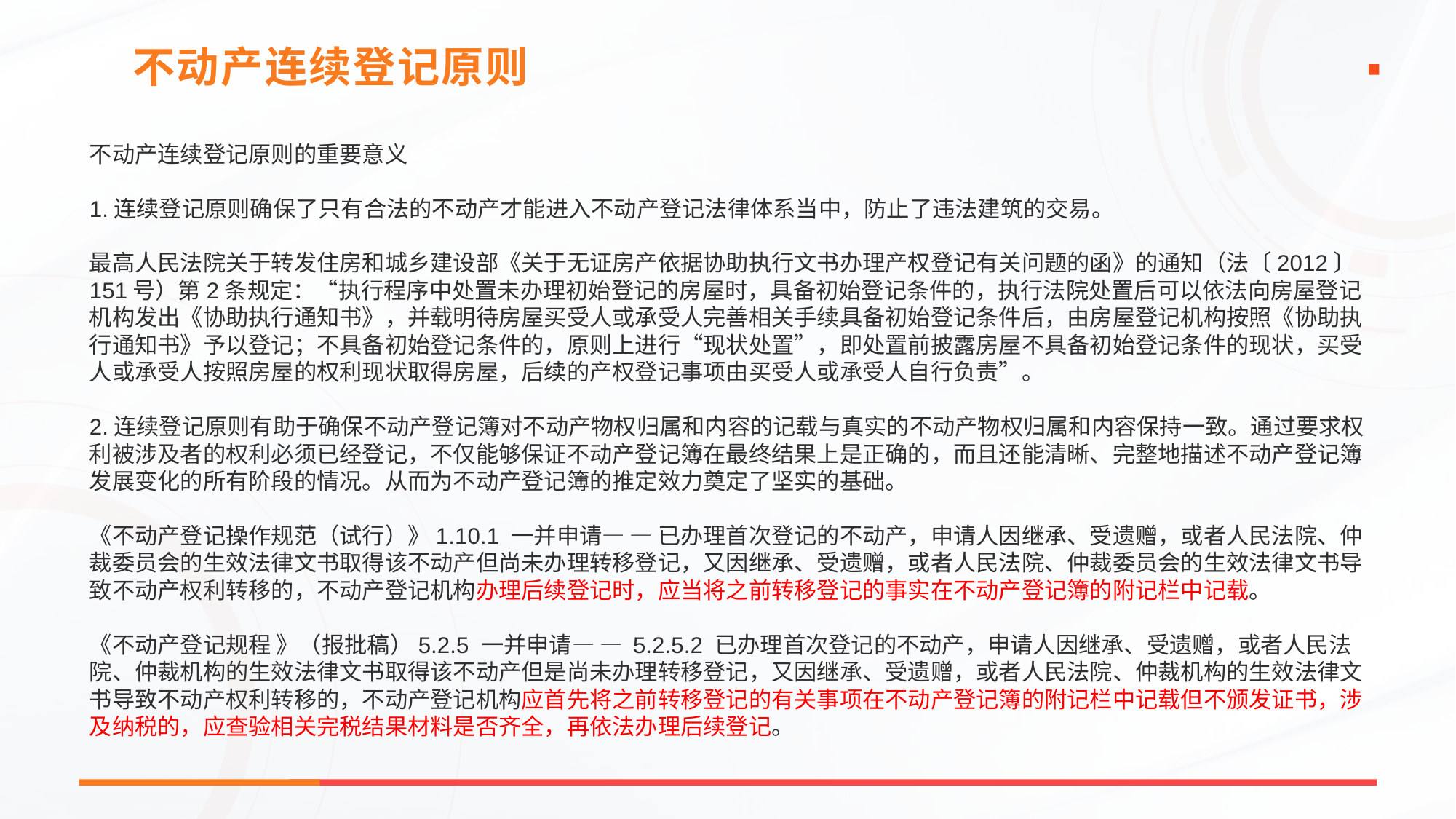

不动产连续登记原则
不动产连续登记原则的重要意义

1.连续登记原则确保了只有合法的不动产才能进入不动产登记法律体系当中，防止了违法建筑的交易。

最高人民法院关于转发住房和城乡建设部《关于无证房产依据协助执行文书办理产权登记有关问题的函》的通知（法〔2012〕151号）第2条规定：“执行程序中处置未办理初始登记的房屋时，具备初始登记条件的，执行法院处置后可以依法向房屋登记机构发出《协助执行通知书》，并载明待房屋买受人或承受人完善相关手续具备初始登记条件后，由房屋登记机构按照《协助执行通知书》予以登记；不具备初始登记条件的，原则上进行“现状处置”，即处置前披露房屋不具备初始登记条件的现状，买受人或承受人按照房屋的权利现状取得房屋，后续的产权登记事项由买受人或承受人自行负责”。

2.连续登记原则有助于确保不动产登记簿对不动产物权归属和内容的记载与真实的不动产物权归属和内容保持一致。通过要求权利被涉及者的权利必须已经登记，不仅能够保证不动产登记簿在最终结果上是正确的，而且还能清晰、完整地描述不动产登记簿发展变化的所有阶段的情况。从而为不动产登记簿的推定效力奠定了坚实的基础。

《不动产登记操作规范（试行）》1.10.1 一并申请— — 已办理首次登记的不动产，申请人因继承、受遗赠，或者人民法院、仲裁委员会的生效法律文书取得该不动产但尚未办理转移登记，又因继承、受遗赠，或者人民法院、仲裁委员会的生效法律文书导致不动产权利转移的，不动产登记机构办理后续登记时，应当将之前转移登记的事实在不动产登记簿的附记栏中记载。

《不动产登记规程 》（报批稿）5.2.5 一并申请— — 5.2.5.2 已办理首次登记的不动产，申请人因继承、受遗赠，或者人民法院、仲裁机构的生效法律文书取得该不动产但是尚未办理转移登记，又因继承、受遗赠，或者人民法院、仲裁机构的生效法律文书导致不动产权利转移的，不动产登记机构应首先将之前转移登记的有关事项在不动产登记簿的附记栏中记载但不颁发证书，涉及纳税的，应查验相关完税结果材料是否齐全，再依法办理后续登记。